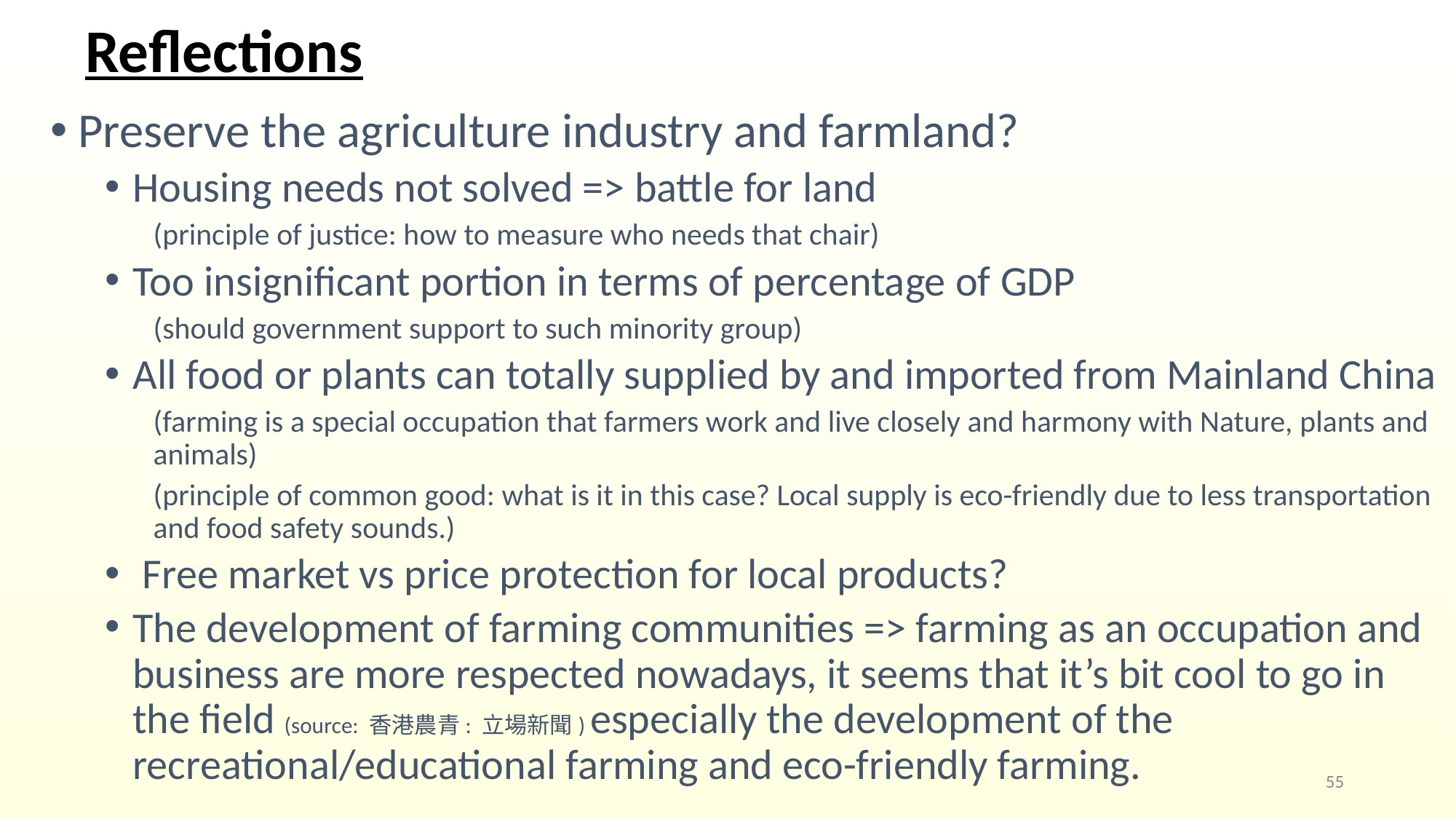

# Reflections
Preserve the agriculture industry and farmland?
Housing needs not solved => battle for land
(principle of justice: how to measure who needs that chair)
Too insignificant portion in terms of percentage of GDP
(should government support to such minority group)
All food or plants can totally supplied by and imported from Mainland China
(farming is a special occupation that farmers work and live closely and harmony with Nature, plants and animals)
(principle of common good: what is it in this case? Local supply is eco-friendly due to less transportation and food safety sounds.)
 Free market vs price protection for local products?
The development of farming communities => farming as an occupation and business are more respected nowadays, it seems that it’s bit cool to go in the field (source: 香港農青: 立場新聞) especially the development of the recreational/educational farming and eco-friendly farming.

55